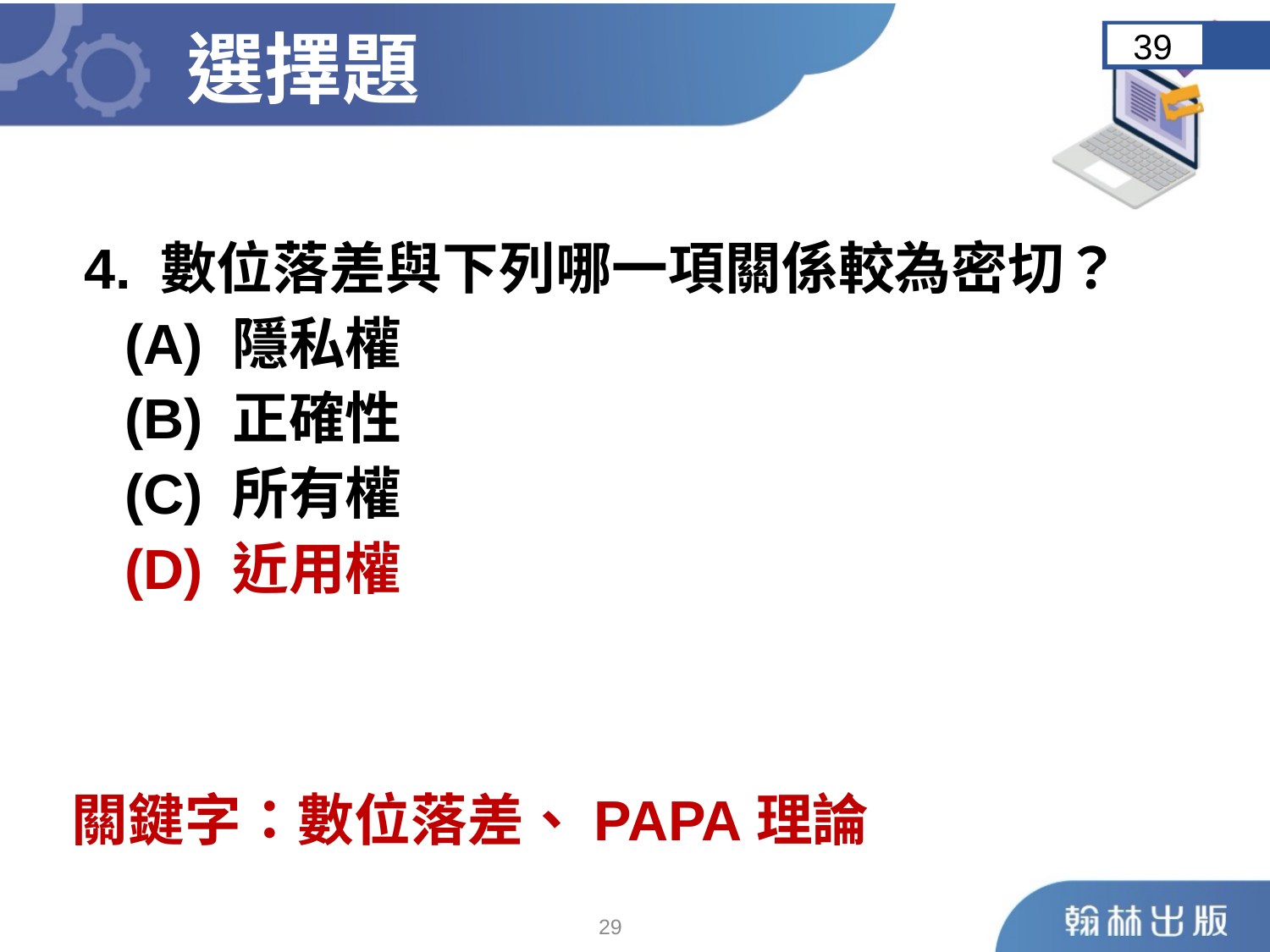

選擇題
39
 4. 數位落差與下列哪一項關係較為密切？
	  (A) 隱私權
	  (B) 正確性
	  (C) 所有權
	  (D) 近用權

關鍵字：數位落差、PAPA理論
29